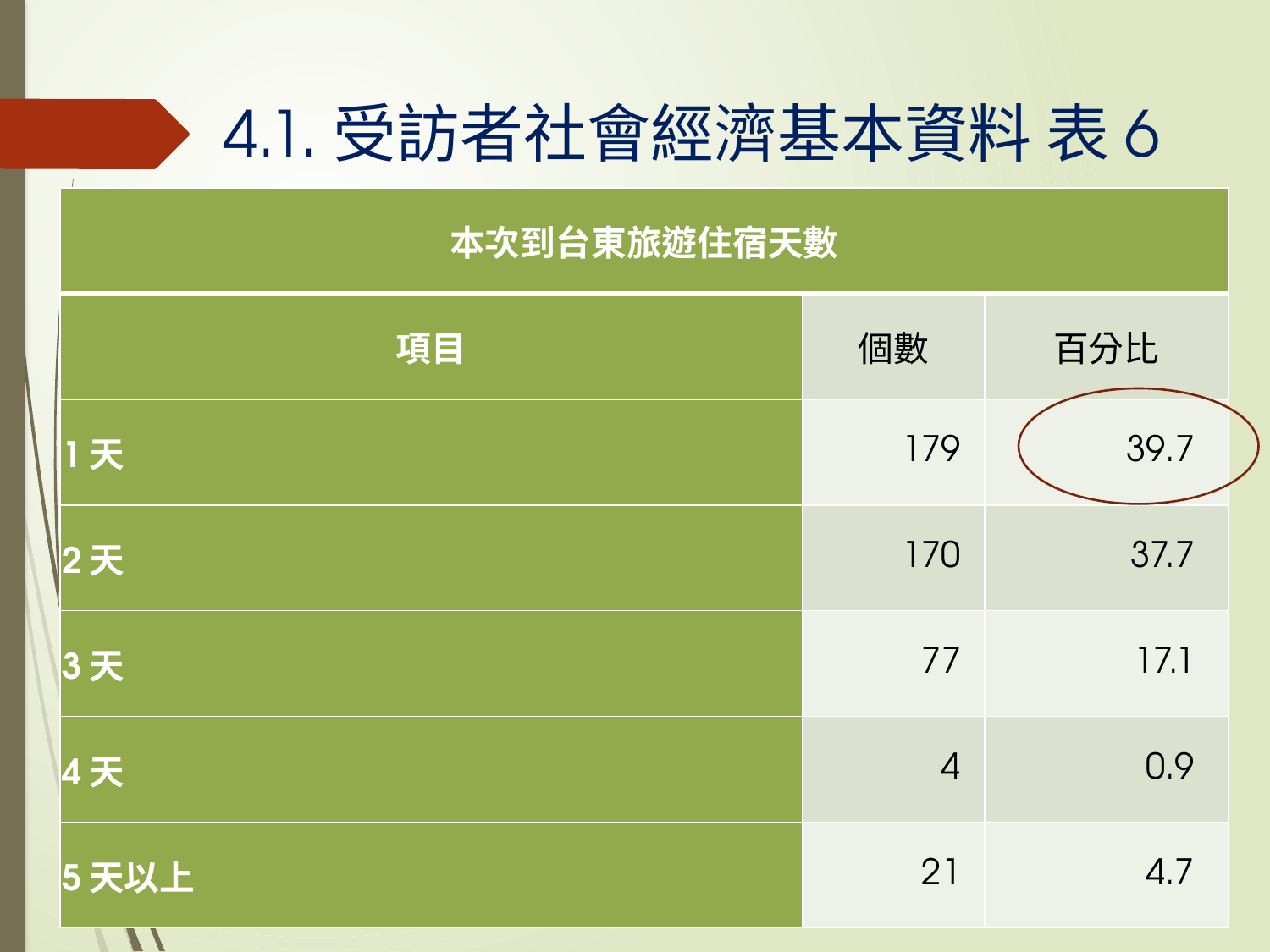

# 4.1.受訪者社會經濟基本資料 表6
| 本次到台東旅遊住宿天數 |  |  |
| --- | --- | --- |
| 項目 | 個數 | 百分比 |
| 1天 | 179 | 39.7 |
| 2天 | 170 | 37.7 |
| 3天 | 77 | 17.1 |
| 4天 | 4 | 0.9 |
| 5天以上 | 21 | 4.7 |